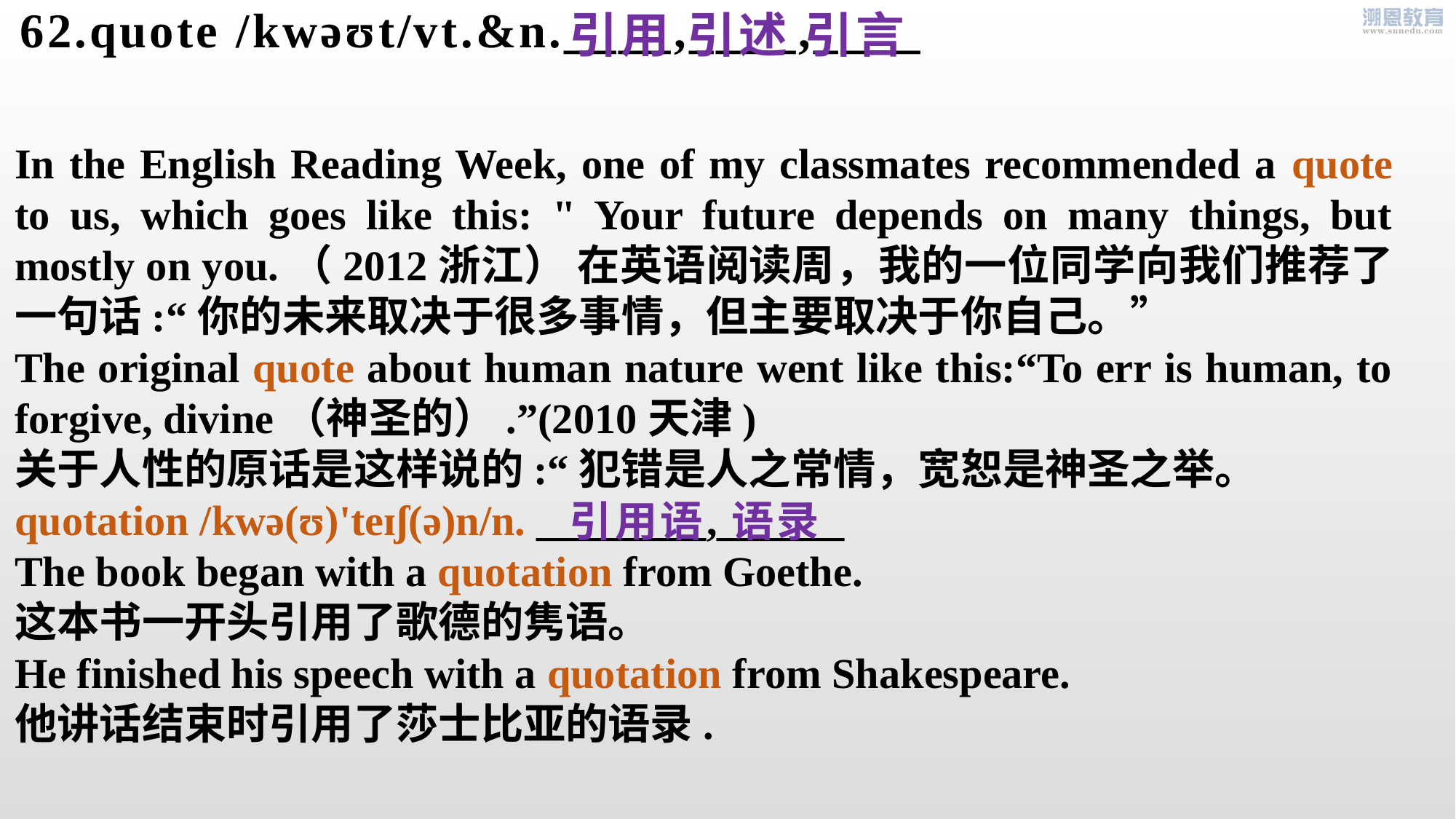

引用 引述 引言
62.quote /kwəʊt/vt.&n.____,____,____
In the English Reading Week, one of my classmates recommended a quote to us, which goes like this: " Your future depends on many things, but mostly on you.（2012浙江） 在英语阅读周，我的一位同学向我们推荐了一句话:“你的未来取决于很多事情，但主要取决于你自己。”
The original quote about human nature went like this:“To err is human, to forgive, divine（神圣的）.”(2010天津)
关于人性的原话是这样说的:“犯错是人之常情，宽恕是神圣之举。
quotation /kwə(ʊ)'teɪʃ(ə)n/n. ________,______
The book began with a quotation from Goethe.
这本书一开头引用了歌德的隽语。
He finished his speech with a quotation from Shakespeare.
他讲话结束时引用了莎士比亚的语录.

引用语  语录